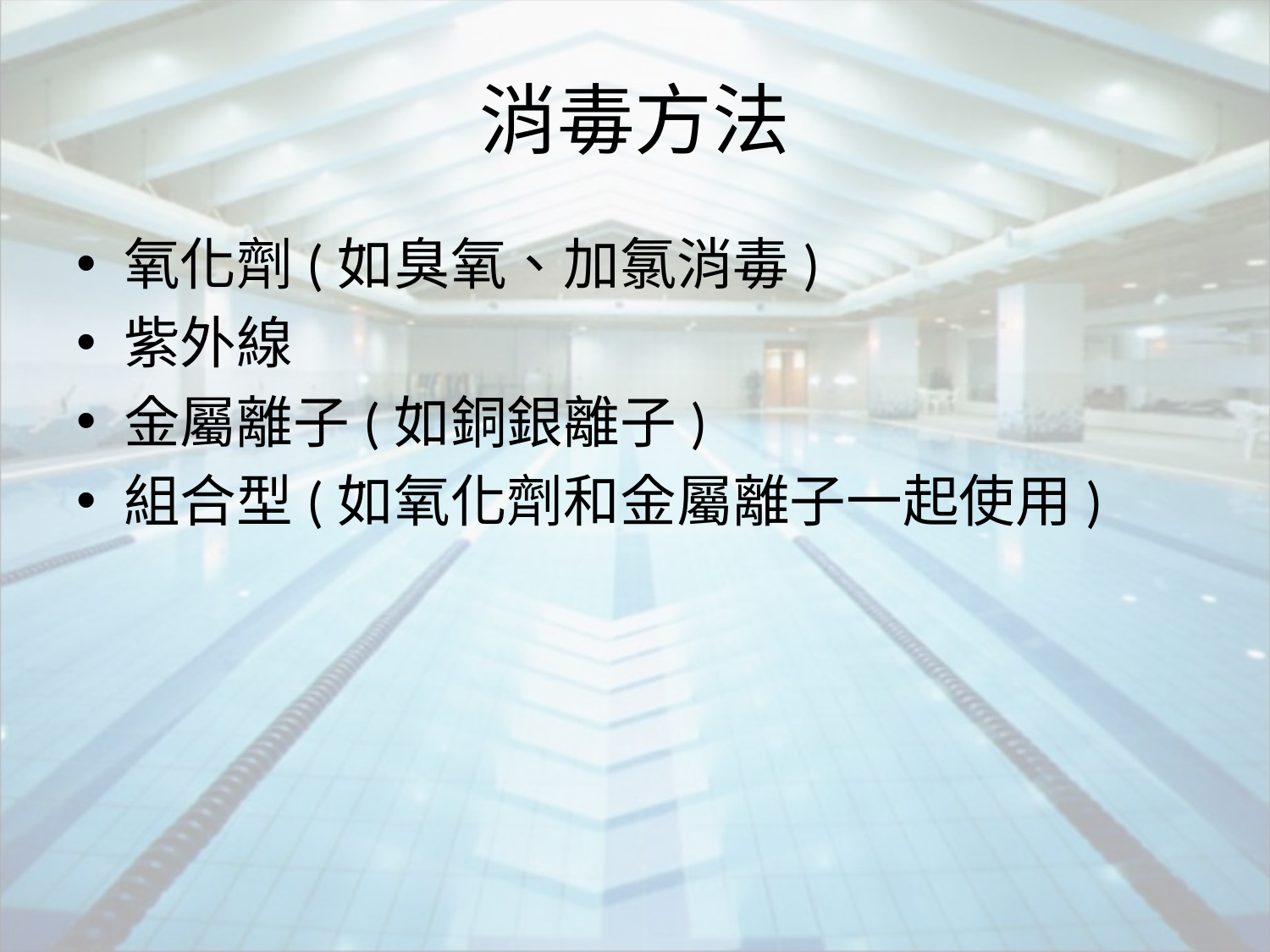

# 消毒方法
氧化劑(如臭氧、加氯消毒)
紫外線
金屬離子(如銅銀離子)
組合型(如氧化劑和金屬離子一起使用)